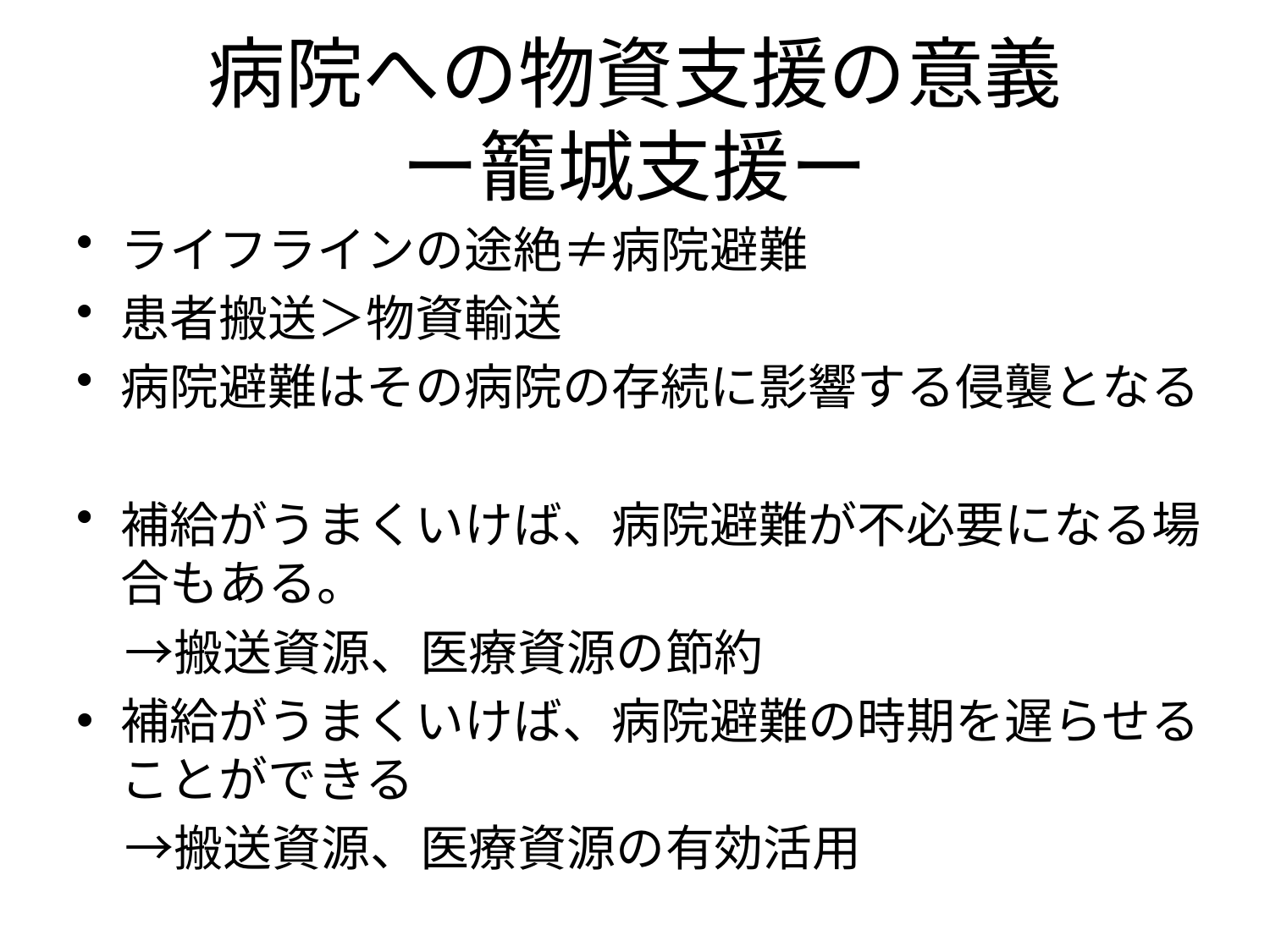

# 病院への物資支援の意義 ー籠城支援ー
ライフラインの途絶≠病院避難
患者搬送＞物資輸送
病院避難はその病院の存続に影響する侵襲となる

補給がうまくいけば、病院避難が不必要になる場合もある。
　→搬送資源、医療資源の節約
補給がうまくいけば、病院避難の時期を遅らせることができる
　→搬送資源、医療資源の有効活用